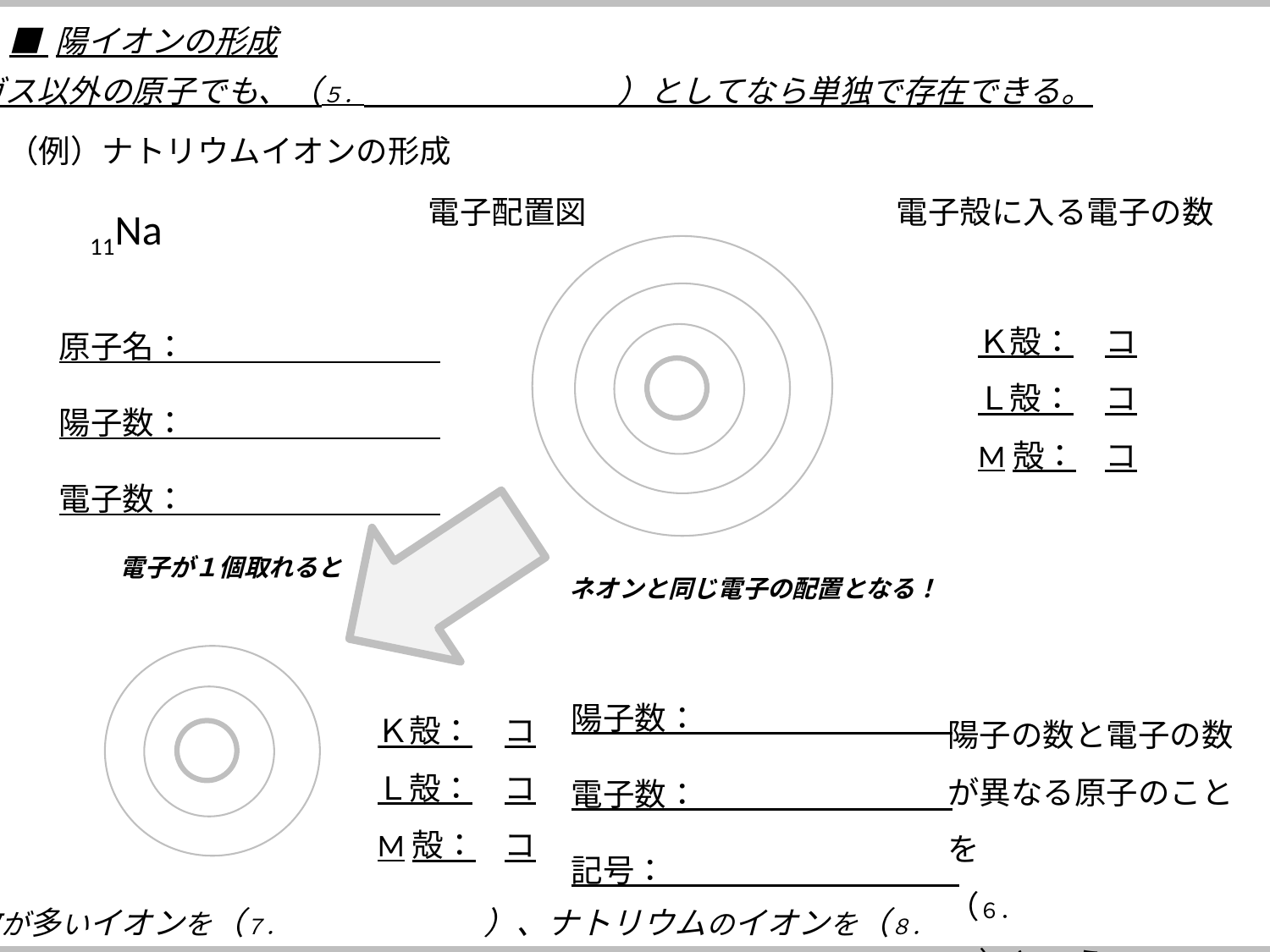

■ 陽イオンの形成
希ガス以外の原子でも、（５．　　　　　　　　）としてなら単独で存在できる。
（例）ナトリウムイオンの形成
電子配置図
電子殻に入る電子の数
11Na

原子名：
陽子数：
電子数：

Ｋ殻：	コ
Ｌ殻：	コ
M殻：	コ

電子が１個取れると
ネオンと同じ電子の配置となる！

陽子数：
電子数：
記号：
Ｋ殻：	コ
Ｌ殻：	コ
M殻：	コ

陽子の数と電子の数が異なる原子のことを
（６．　　　　　　）という。

※陽子の数が多いイオンを（７．　　　　　　 ）、ナトリウムのイオンを（８．　　　　　　　　　　　　）という。